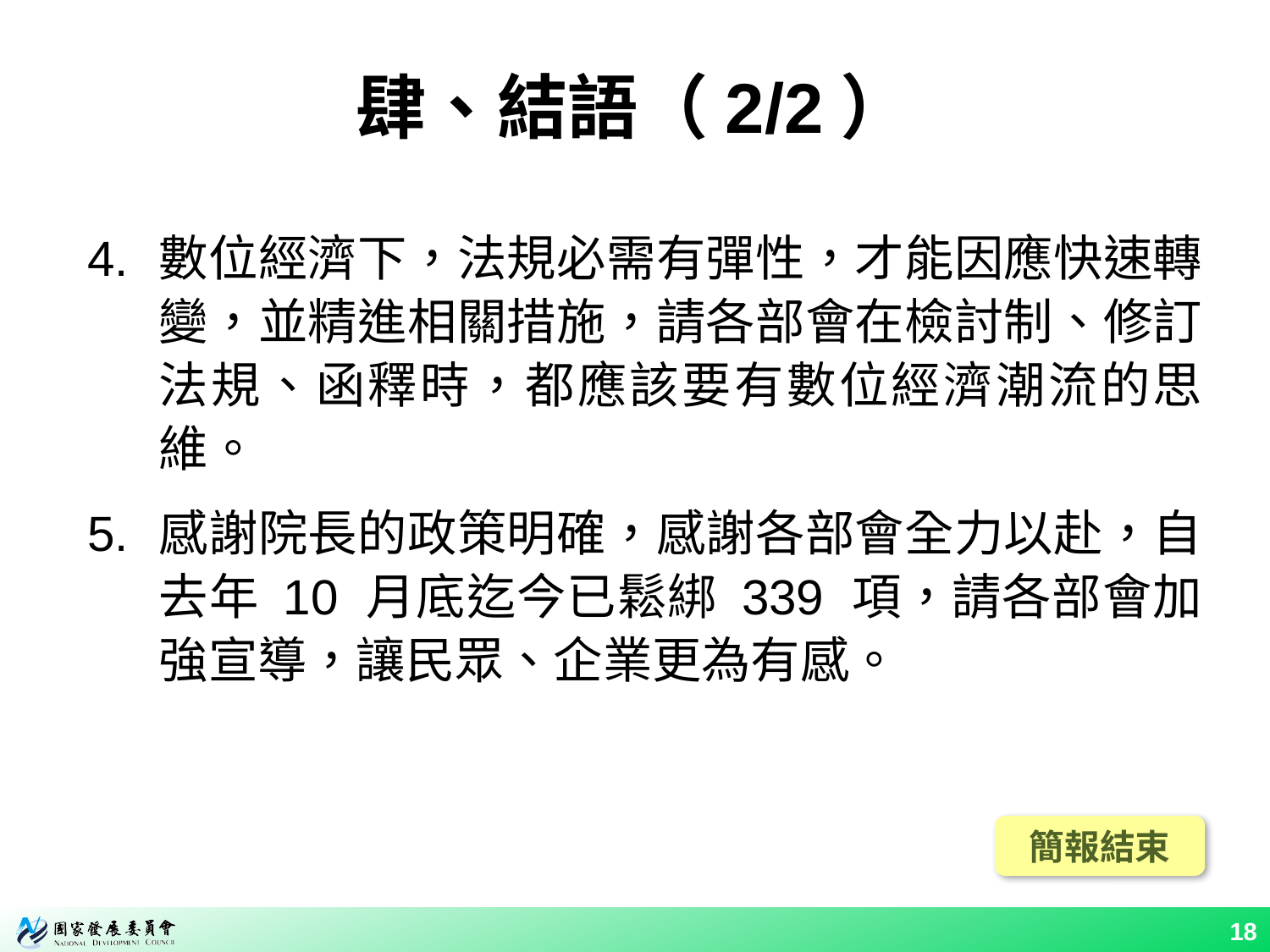

# 肆、結語（2/2）
數位經濟下，法規必需有彈性，才能因應快速轉變，並精進相關措施，請各部會在檢討制、修訂法規、函釋時，都應該要有數位經濟潮流的思維。
感謝院長的政策明確，感謝各部會全力以赴，自去年 10 月底迄今已鬆綁 339 項，請各部會加強宣導，讓民眾、企業更為有感。
簡報結束
18